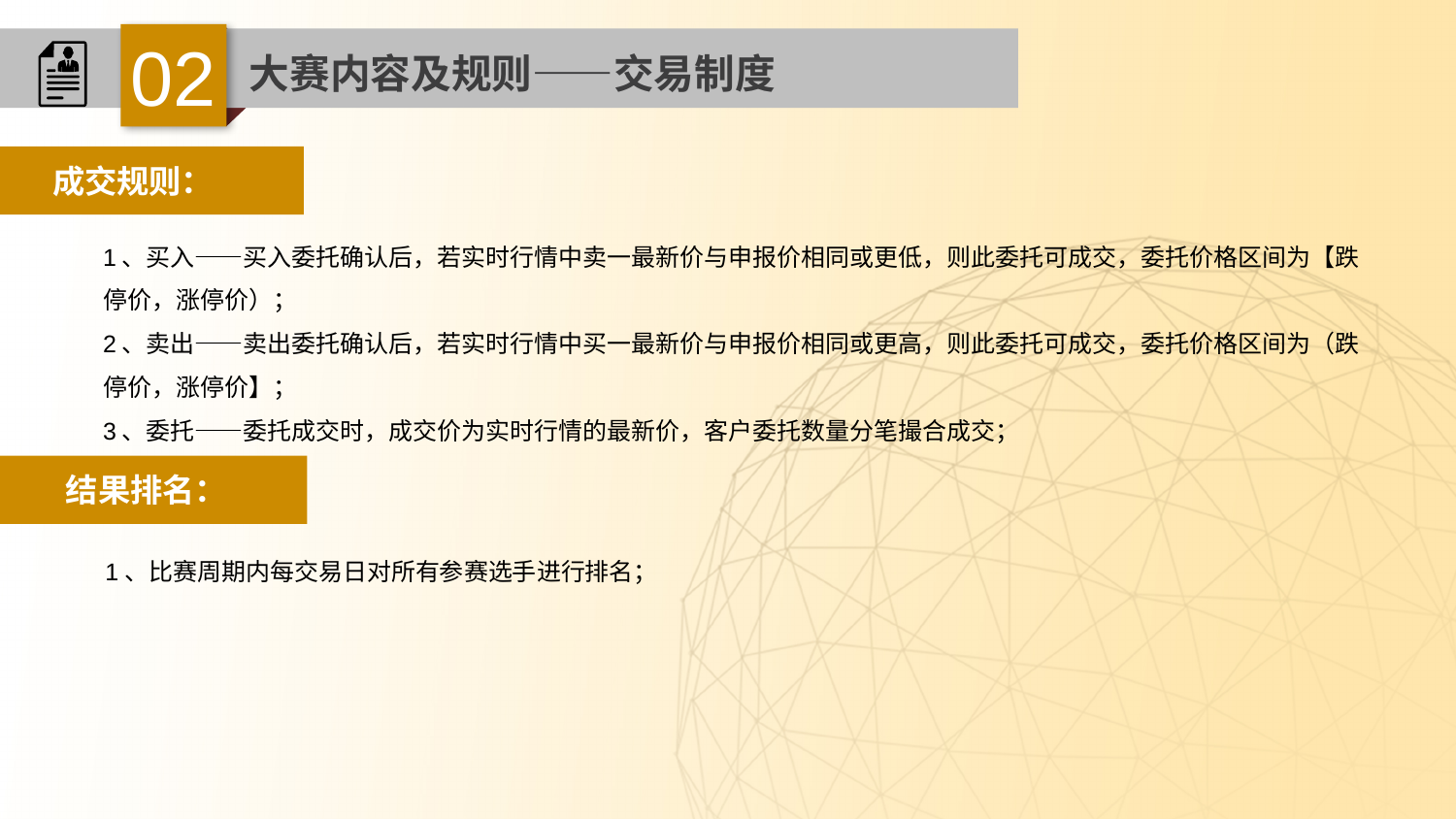

02

大赛内容及规则——交易制度

成交规则：
1、买入——买入委托确认后，若实时行情中卖一最新价与申报价相同或更低，则此委托可成交，委托价格区间为【跌停价，涨停价）；
2、卖出——卖出委托确认后，若实时行情中买一最新价与申报价相同或更高，则此委托可成交，委托价格区间为（跌停价，涨停价】；
3、委托——委托成交时，成交价为实时行情的最新价，客户委托数量分笔撮合成交；

结果排名：
1、比赛周期内每交易日对所有参赛选手进行排名；